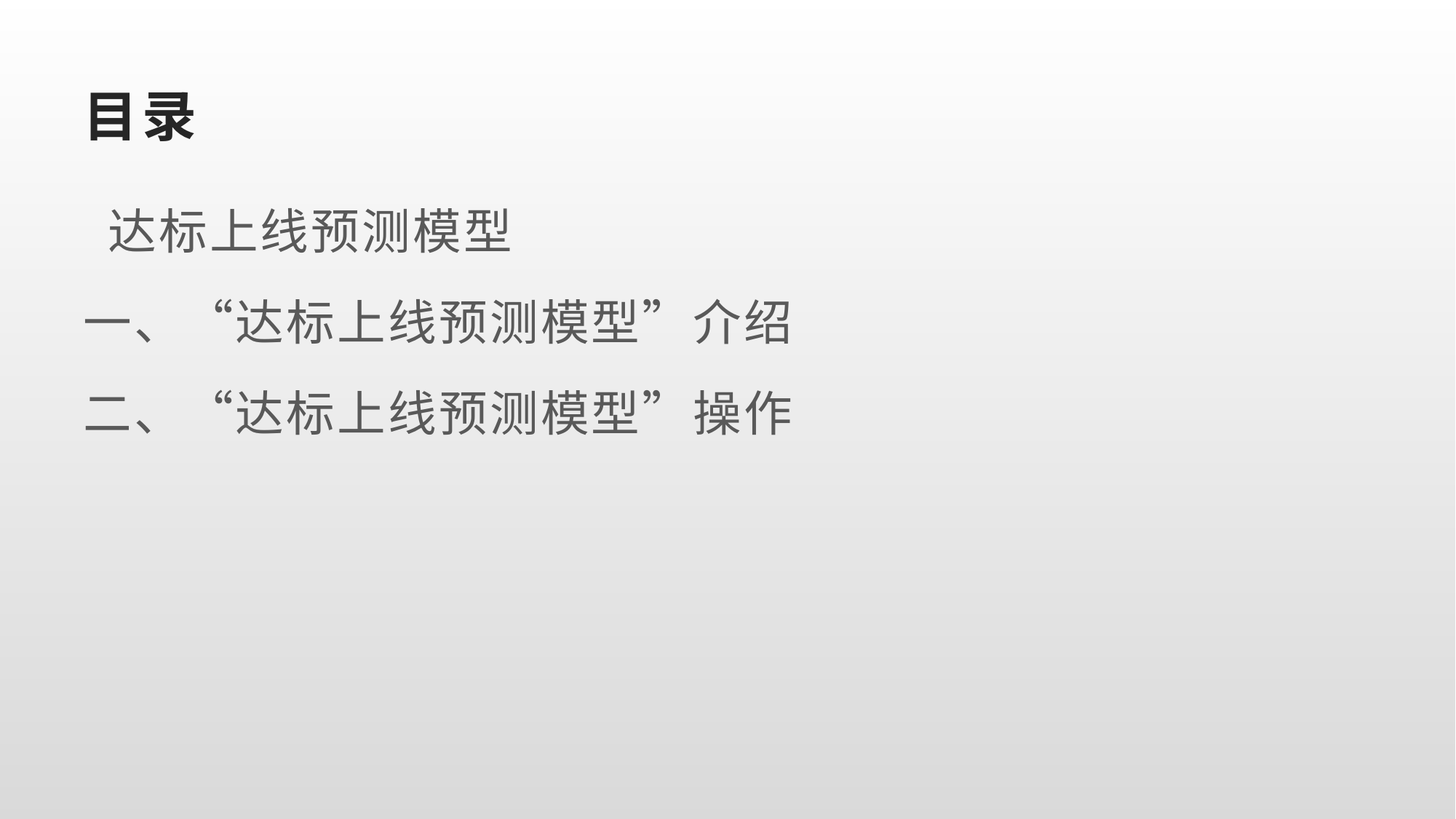

# 目录
 达标上线预测模型
一、“达标上线预测模型”介绍
二、“达标上线预测模型”操作